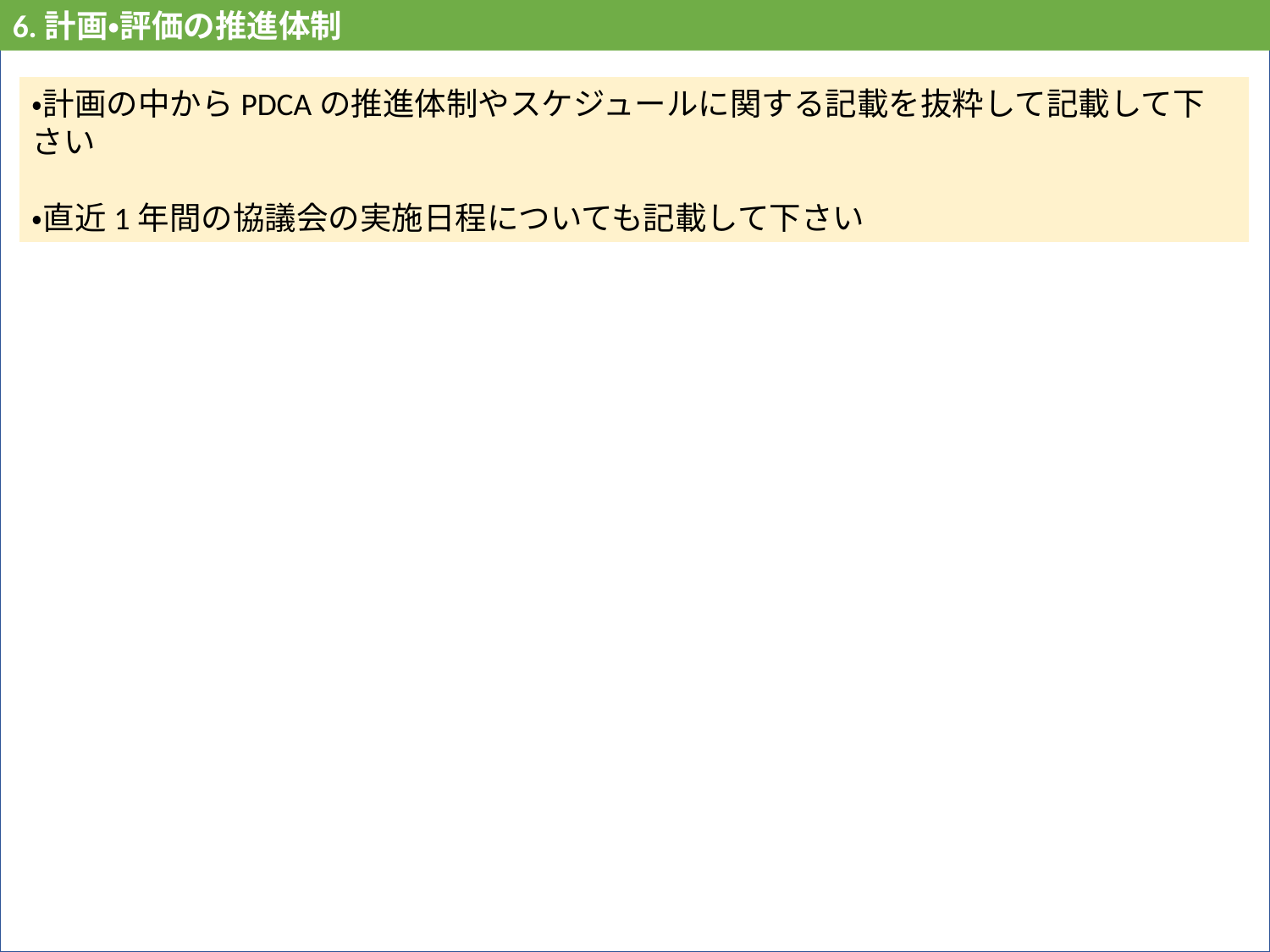

6.計画・評価の推進体制
12
・計画の中からPDCAの推進体制やスケジュールに関する記載を抜粋して記載して下さい

・直近1年間の協議会の実施日程についても記載して下さい